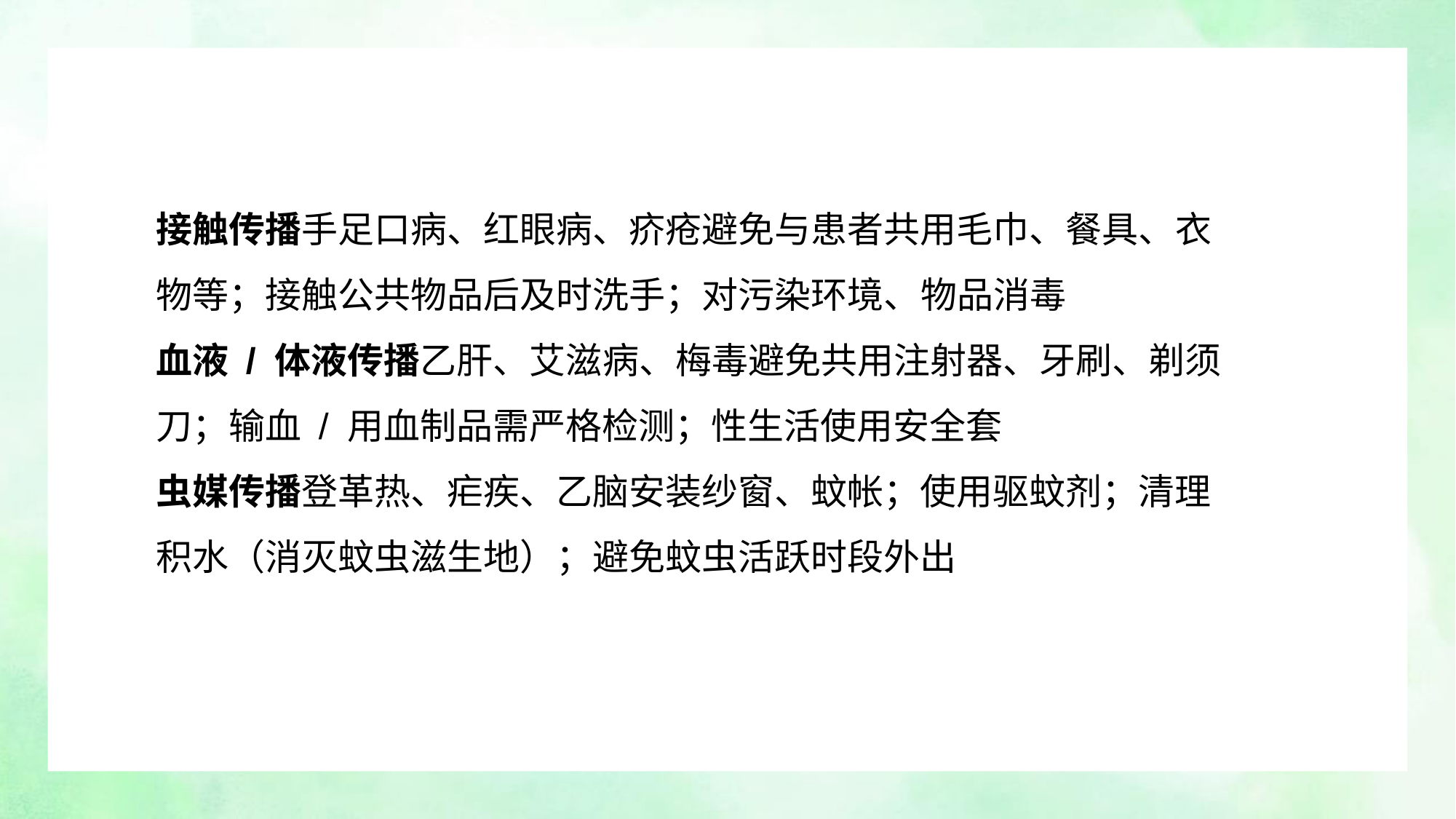

接触传播手足口病、红眼病、疥疮避免与患者共用毛巾、餐具、衣物等；接触公共物品后及时洗手；对污染环境、物品消毒
血液 / 体液传播乙肝、艾滋病、梅毒避免共用注射器、牙刷、剃须刀；输血 / 用血制品需严格检测；性生活使用安全套
虫媒传播登革热、疟疾、乙脑安装纱窗、蚊帐；使用驱蚊剂；清理积水（消灭蚊虫滋生地）；避免蚊虫活跃时段外出